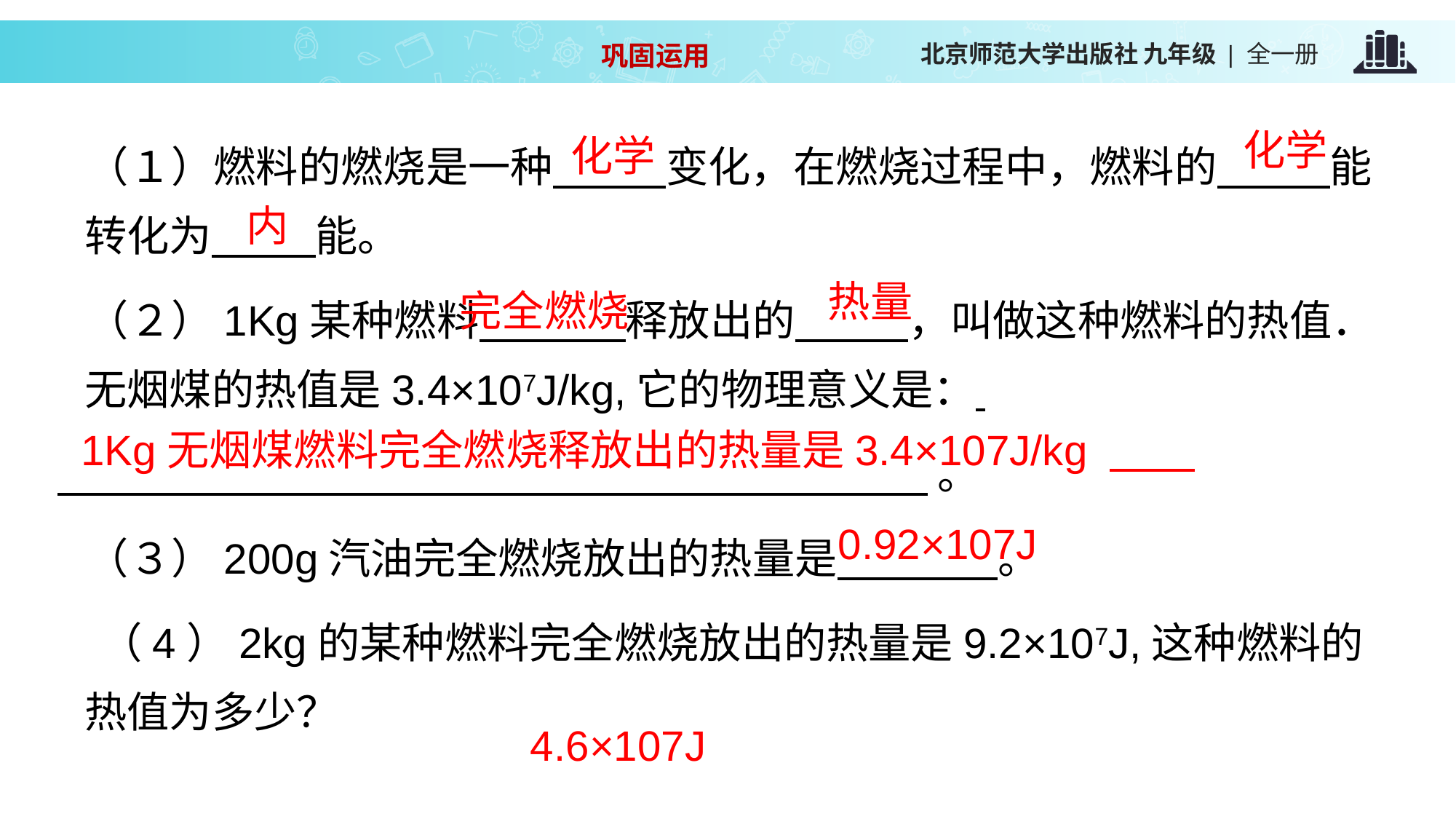

巩固运用
  （１）燃料的燃烧是一种　   　变化，在燃烧过程中，燃料的　   　能转化为　　  能。
  （２）1Kg某种燃料　           释放出的　   　，叫做这种燃料的热值．无烟煤的热值是3.4×107J/kg,它的物理意义是：
                                                                                            。
  （３）200g汽油完全燃烧放出的热量是                 。
　（4）2kg的某种燃料完全燃烧放出的热量是9.2×107J,这种燃料的热值为多少？
化学
化学
内
热量
完全燃烧
1Kg无烟煤燃料完全燃烧释放出的热量是3.4×107J/kg
0.92×107J
4.6×107J